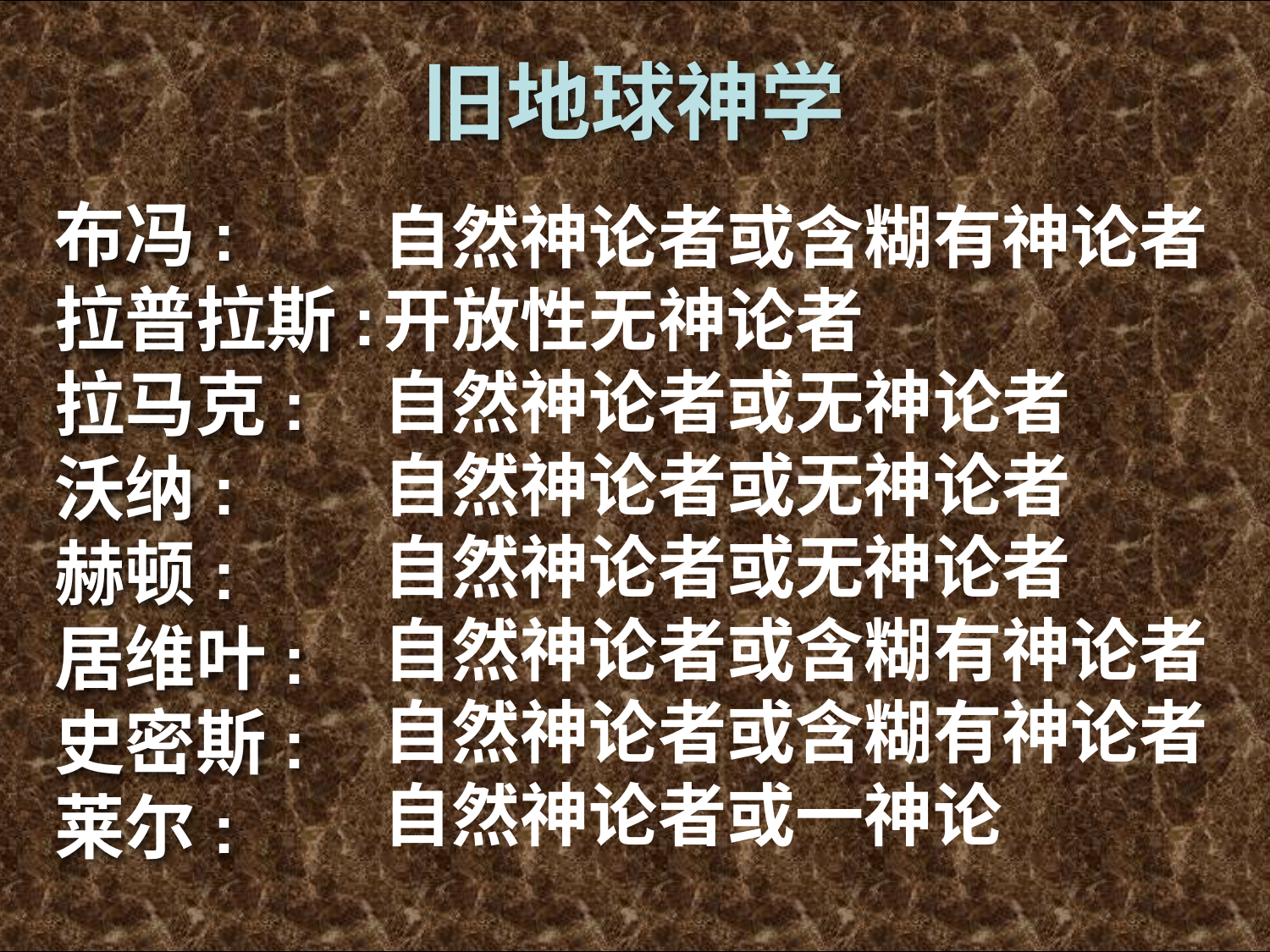

# 旧地球神学 (1778-1833)
旧地球神学
布冯:
拉普拉斯:
拉马克:
沃纳:
赫顿:
居维叶:
史密斯:
莱尔:
自然神论者或含糊有神论者
开放性无神论者
自然神论者或无神论者
自然神论者或无神论者
自然神论者或无神论者
自然神论者或含糊有神论者
自然神论者或含糊有神论者
自然神论者或一神论